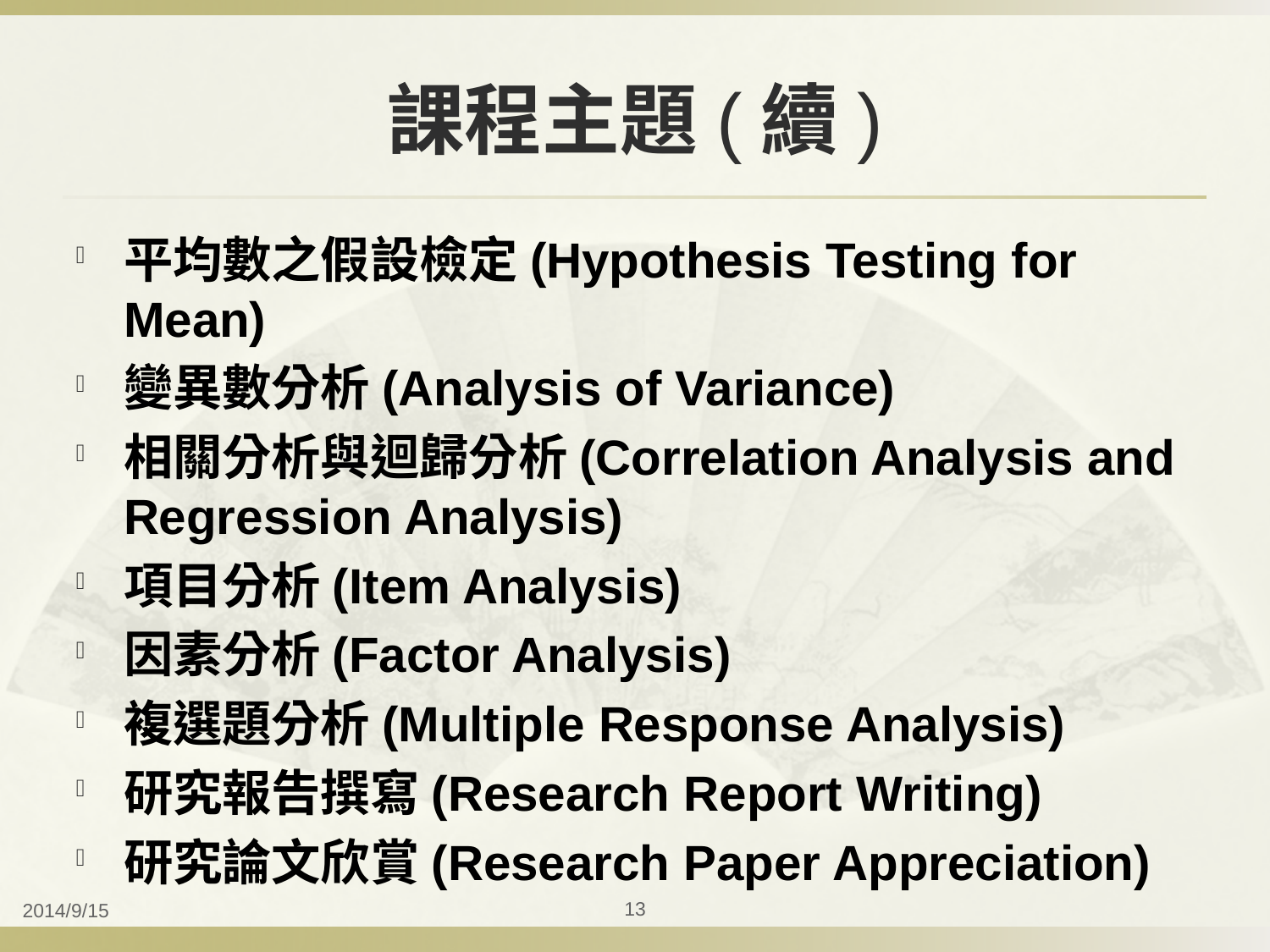

# 課程主題(續)
平均數之假設檢定(Hypothesis Testing for Mean)
變異數分析(Analysis of Variance)
相關分析與迴歸分析(Correlation Analysis and Regression Analysis)
項目分析(Item Analysis)
因素分析(Factor Analysis)
複選題分析(Multiple Response Analysis)
研究報告撰寫(Research Report Writing)
研究論文欣賞(Research Paper Appreciation)
2014/9/15
13